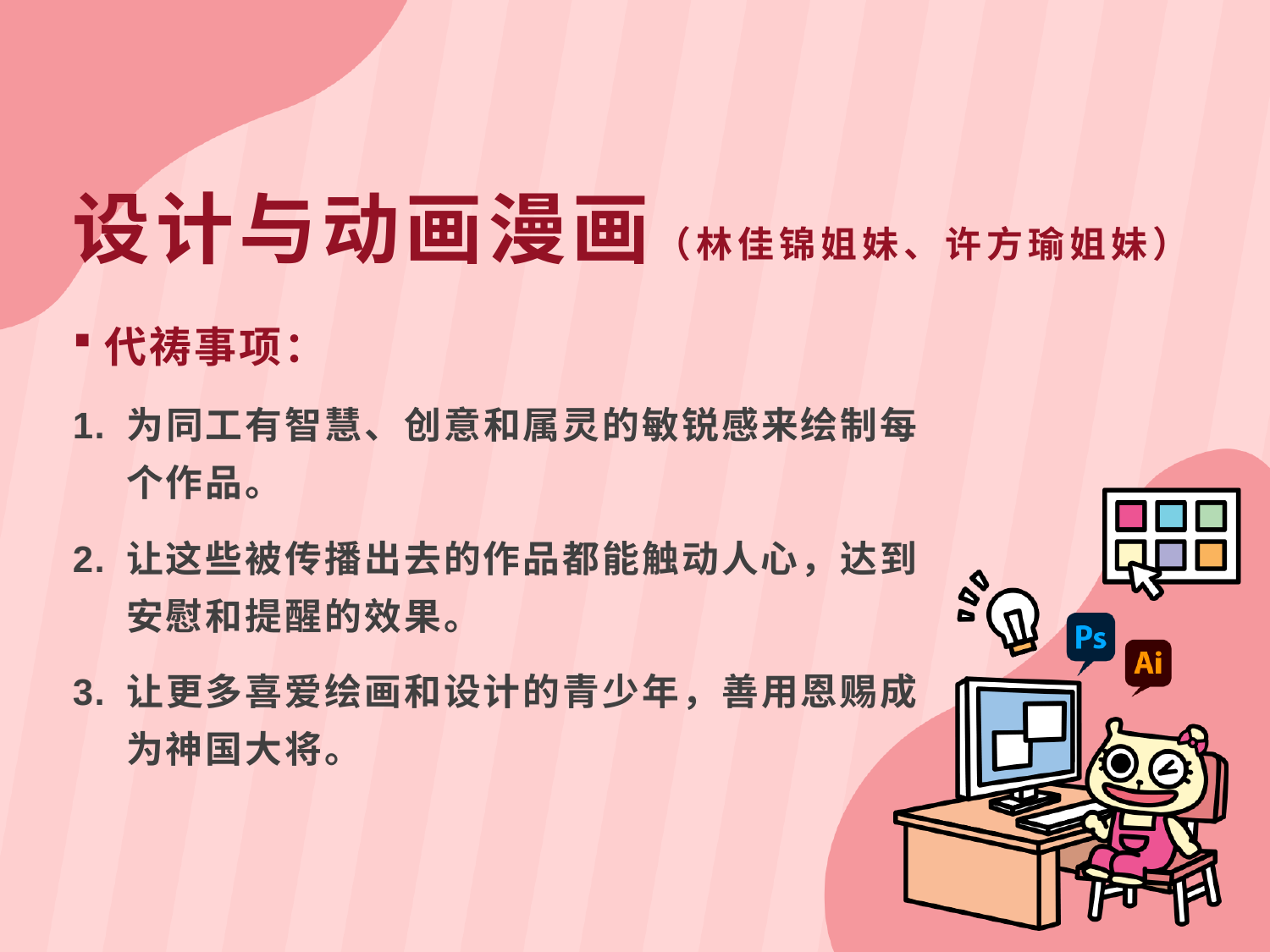

设计与动画漫画（林佳锦姐妹、许方瑜姐妹）
代祷事项：
为同工有智慧、创意和属灵的敏锐感来绘制每个作品。
让这些被传播出去的作品都能触动人心，达到安慰和提醒的效果。
让更多喜爱绘画和设计的青少年，善用恩赐成为神国大将。